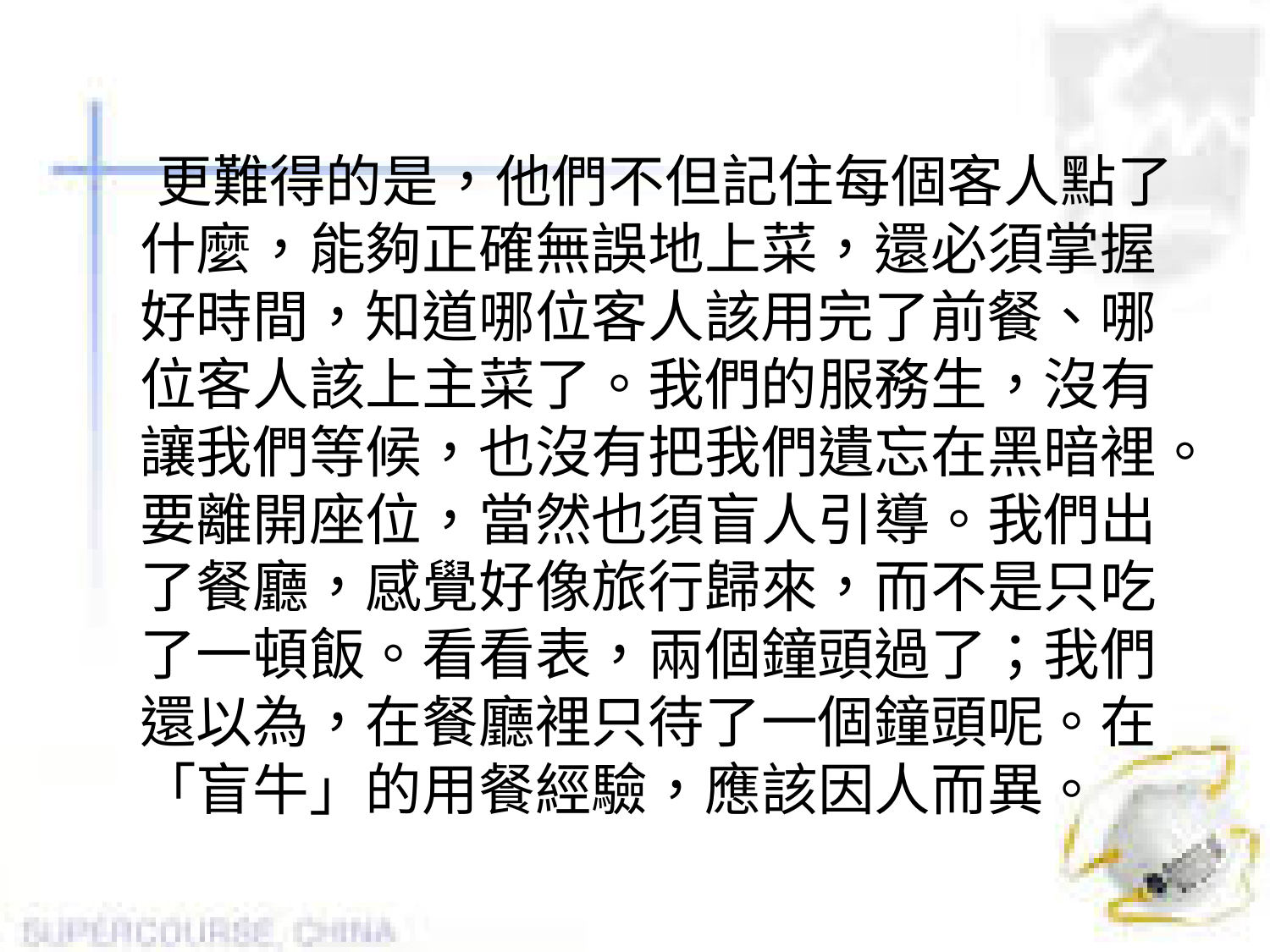

#
    更難得的是，他們不但記住每個客人點了什麼，能夠正確無誤地上菜，還必須掌握好時間，知道哪位客人該用完了前餐、哪位客人該上主菜了。我們的服務生，沒有讓我們等候，也沒有把我們遺忘在黑暗裡。要離開座位，當然也須盲人引導。我們出了餐廳，感覺好像旅行歸來，而不是只吃了一頓飯。看看表，兩個鐘頭過了；我們還以為，在餐廳裡只待了一個鐘頭呢。在「盲牛」的用餐經驗，應該因人而異。